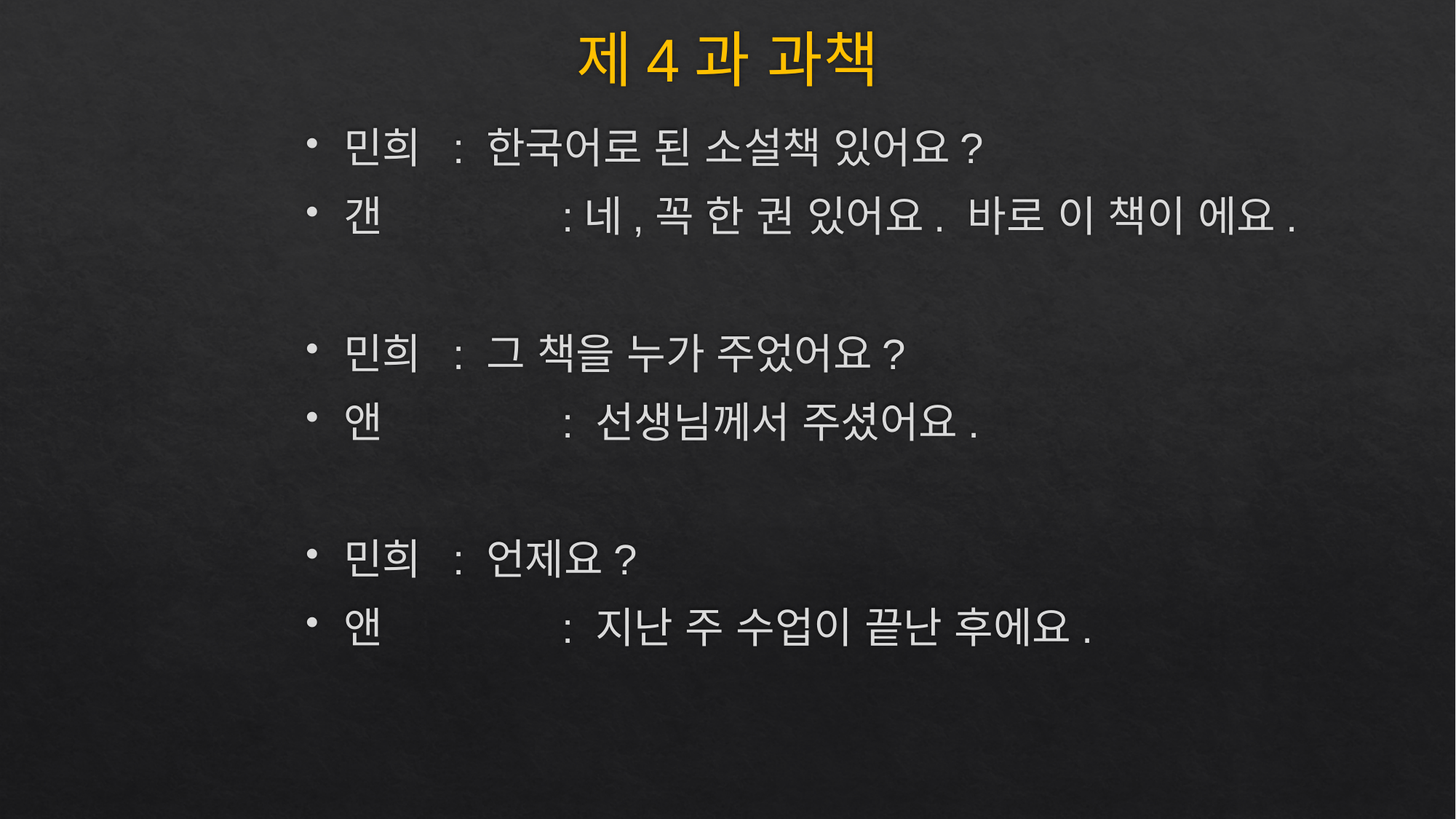

# 제4과 과책
민희 	: 한국어로 된 소설책 있어요?
갠 		:네,꼭 한 권 있어요. 바로 이 책이 에요.

민희 	: 그 책을 누가 주었어요?
앤		: 선생님께서 주셨어요.

민희 	: 언제요?
앤 		: 지난 주 수업이 끝난 후에요.